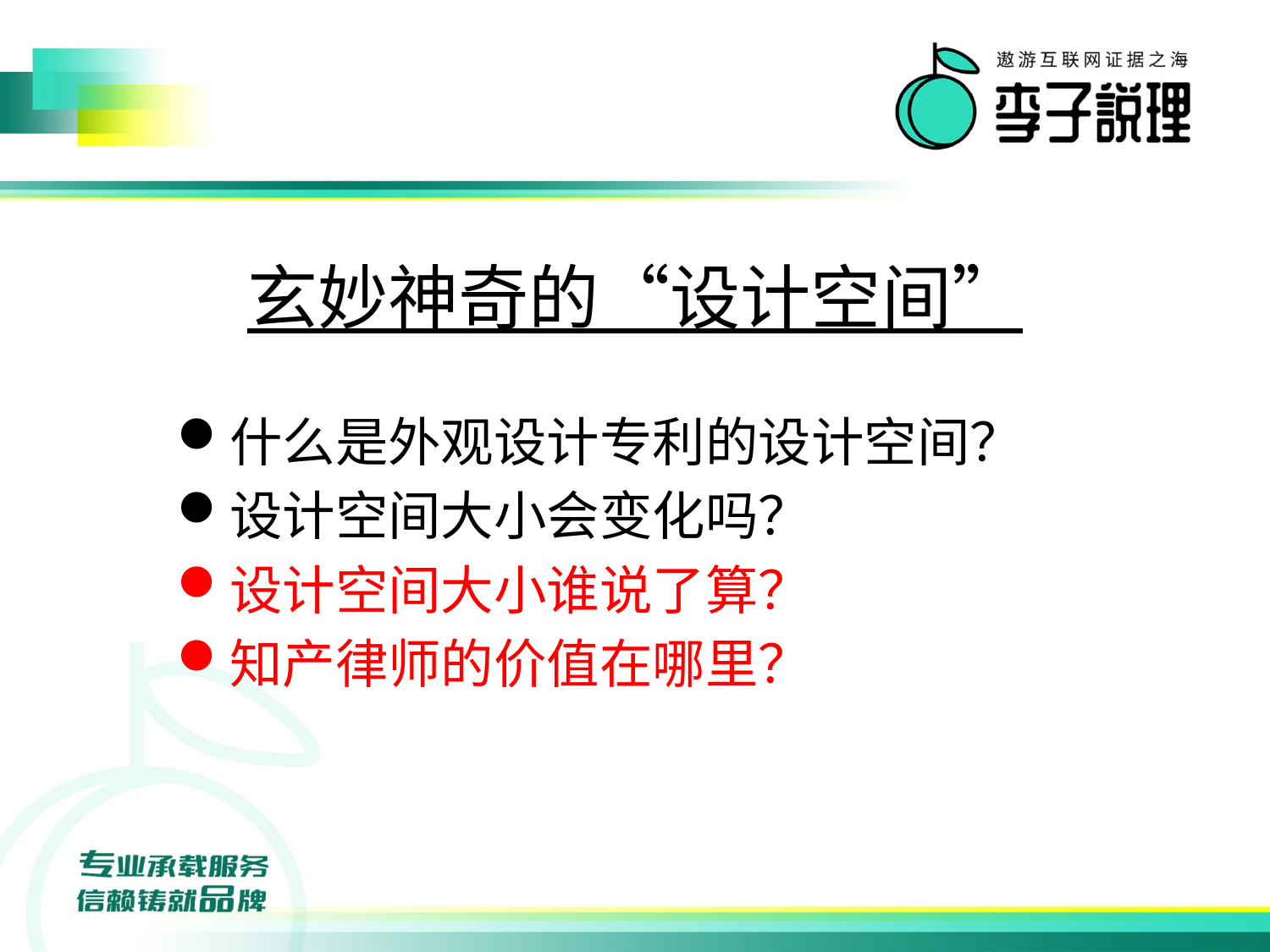

# 玄妙神奇的“设计空间”

什么是外观设计专利的设计空间？
设计空间大小会变化吗？
设计空间大小谁说了算？
知产律师的价值在哪里？